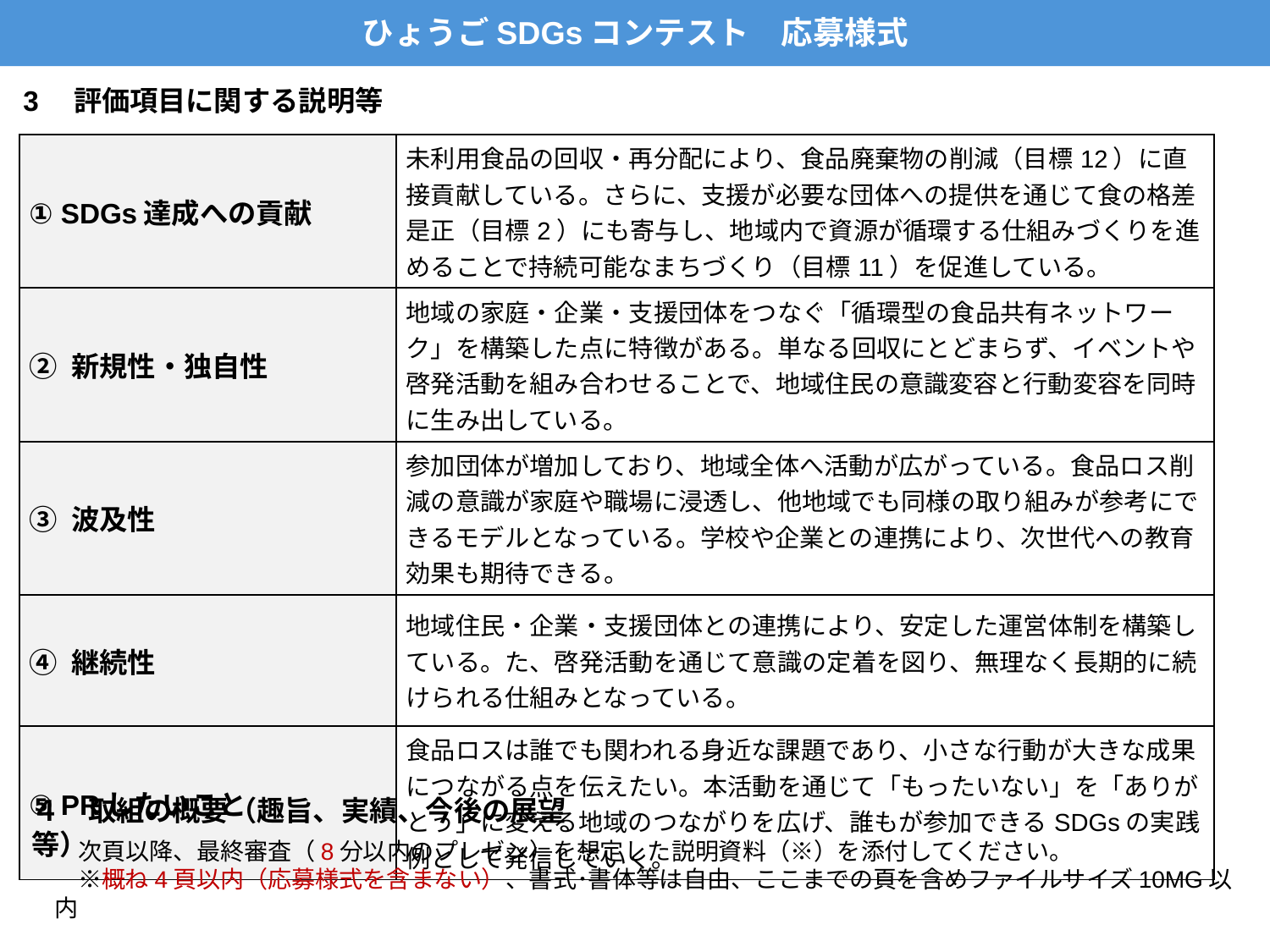

ひょうごSDGsコンテスト　応募様式
3　評価項目に関する説明等
| ① SDGs達成への貢献 | 未利用食品の回収・再分配により、食品廃棄物の削減（目標12）に直接貢献している。さらに、支援が必要な団体への提供を通じて食の格差是正（目標2）にも寄与し、地域内で資源が循環する仕組みづくりを進めることで持続可能なまちづくり（目標11）を促進している。 |
| --- | --- |
| ② 新規性・独自性 | 地域の家庭・企業・支援団体をつなぐ「循環型の食品共有ネットワーク」を構築した点に特徴がある。単なる回収にとどまらず、イベントや啓発活動を組み合わせることで、地域住民の意識変容と行動変容を同時に生み出している。 |
| ③ 波及性 | 参加団体が増加しており、地域全体へ活動が広がっている。食品ロス削減の意識が家庭や職場に浸透し、他地域でも同様の取り組みが参考にできるモデルとなっている。学校や企業との連携により、次世代への教育効果も期待できる。 |
| ④ 継続性 | 地域住民・企業・支援団体との連携により、安定した運営体制を構築している。た、啓発活動を通じて意識の定着を図り、無理なく長期的に続けられる仕組みとなっている。 |
| ⑤ PRしたいこと | 食品ロスは誰でも関われる身近な課題であり、小さな行動が大きな成果につながる点を伝えたい。本活動を通じて「もったいない」を「ありがとう」に変える地域のつながりを広げ、誰もが参加できるSDGsの実践例として発信していく。 |
４　取組の概要（趣旨、実績、今後の展望等）
　次頁以降、最終審査（8分以内のプレゼン）を想定した説明資料（※）を添付してください。
　※概ね4頁以内（応募様式を含まない）、書式･書体等は自由、ここまでの頁を含めファイルサイズ10MG以内